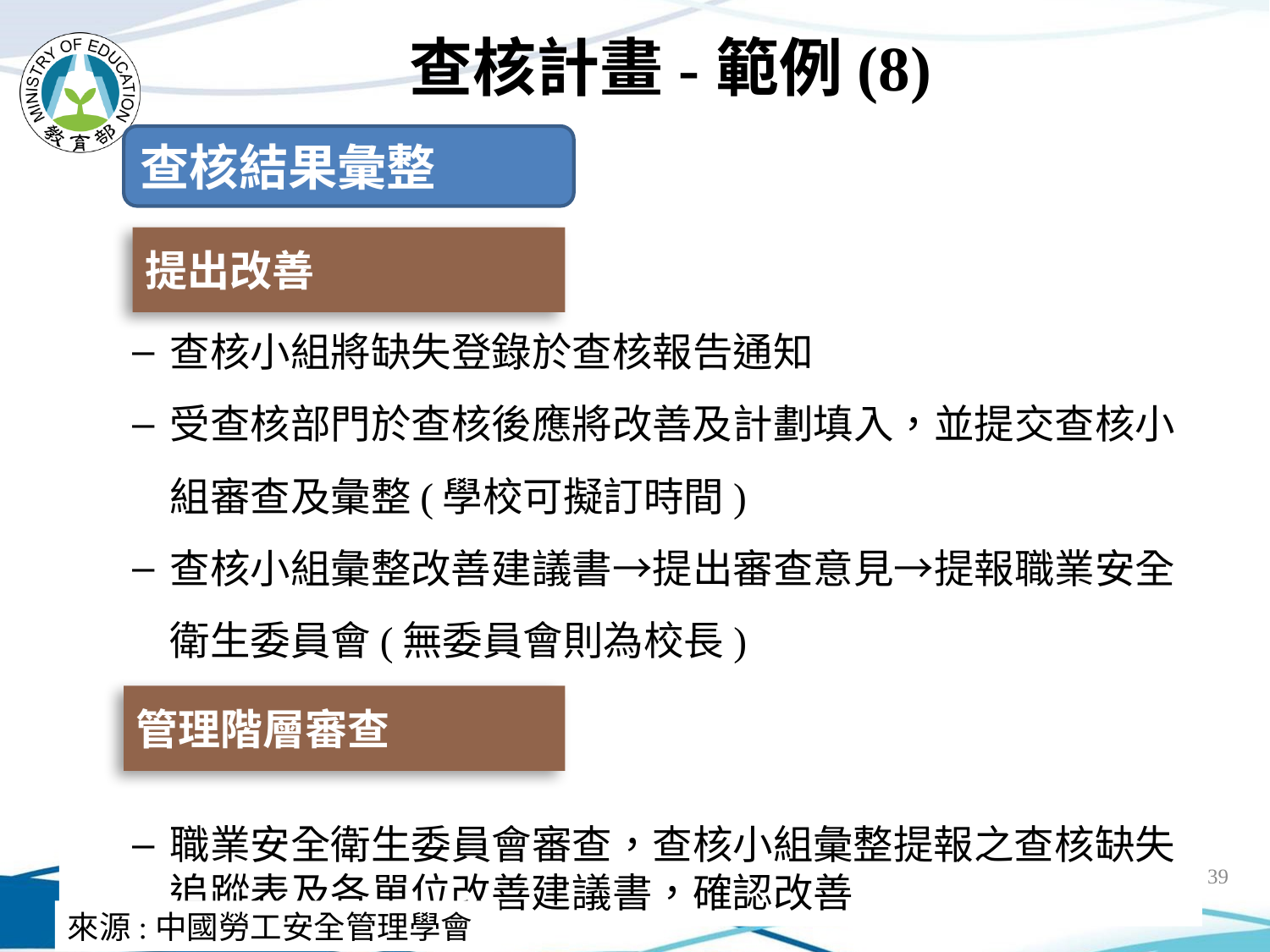

# 查核計畫-範例(8)
查核結果彙整

提出改善

查核小組將缺失登錄於查核報告通知
受查核部門於查核後應將改善及計劃填入，並提交查核小組審查及彙整(學校可擬訂時間)
查核小組彙整改善建議書→提出審查意見→提報職業安全衛生委員會(無委員會則為校長)

職業安全衛生委員會審查，查核小組彙整提報之查核缺失追蹤表及各單位改善建議書，確認改善

管理階層審查

39
來源:中國勞工安全管理學會